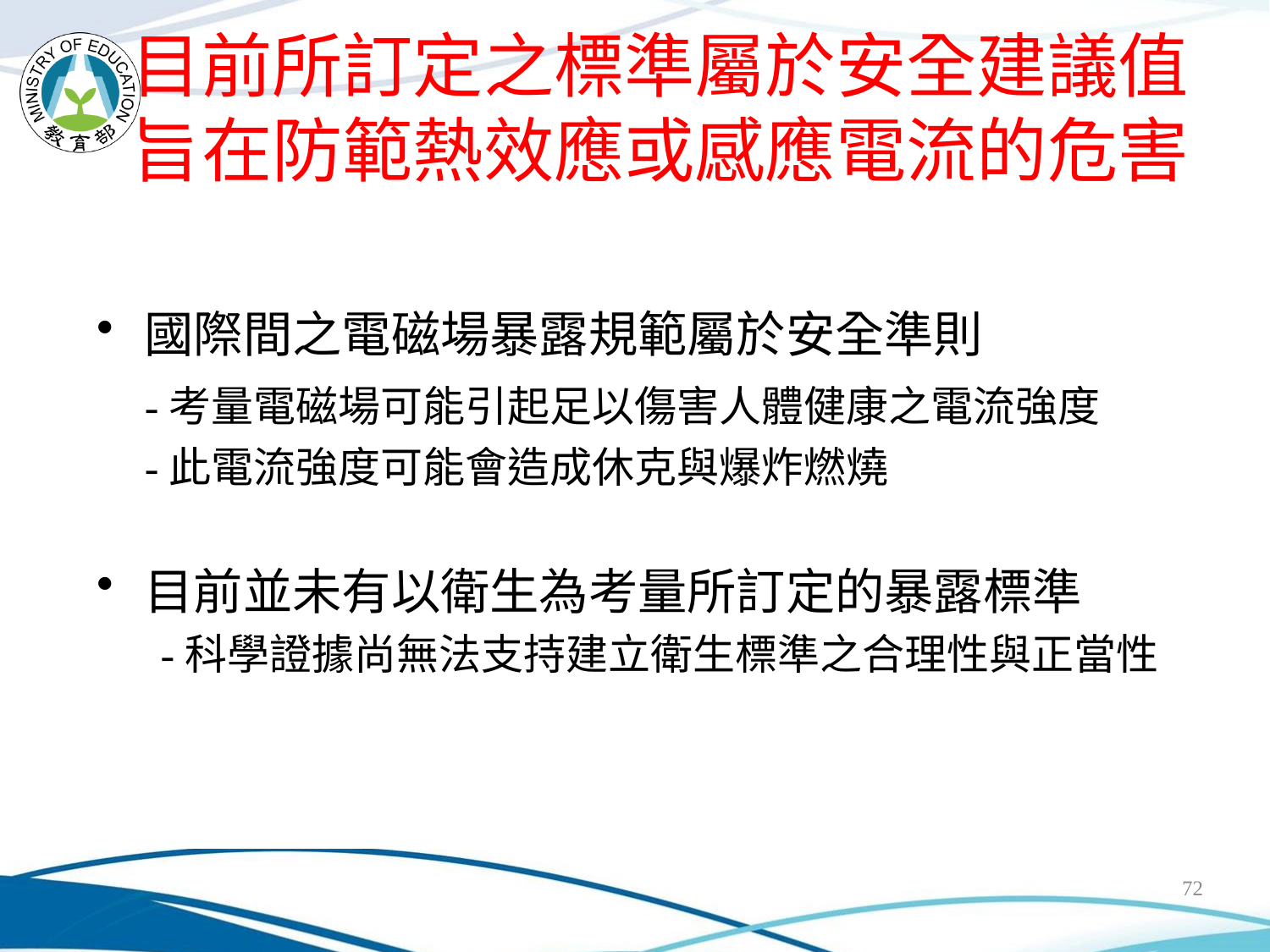

目前所訂定之標準屬於安全建議值旨在防範熱效應或感應電流的危害
國際間之電磁場暴露規範屬於安全準則
	-考量電磁場可能引起足以傷害人體健康之電流強度
	-此電流強度可能會造成休克與爆炸燃燒

目前並未有以衛生為考量所訂定的暴露標準
-科學證據尚無法支持建立衛生標準之合理性與正當性
72